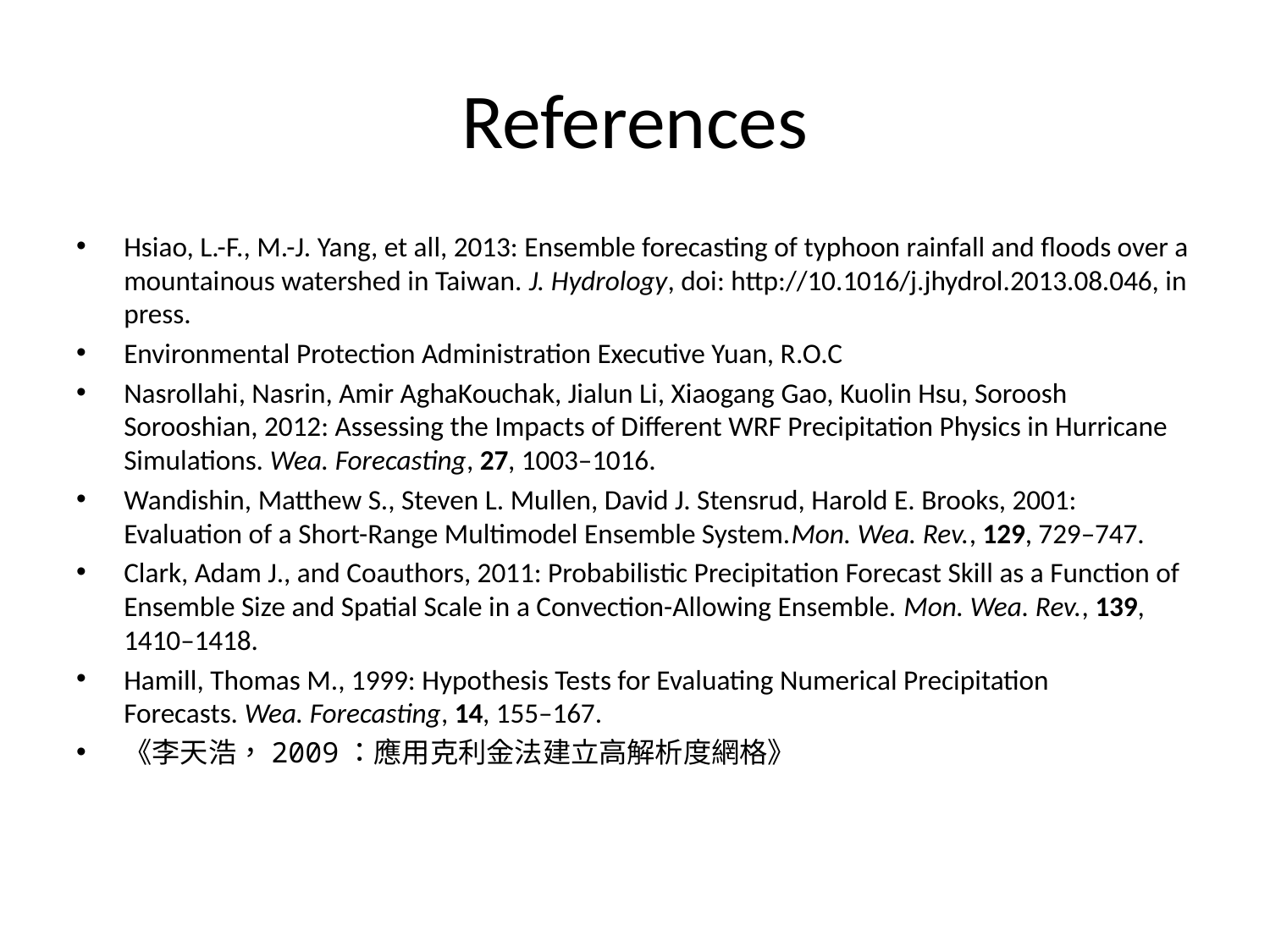

# References
Hsiao, L.-F., M.-J. Yang, et all, 2013: Ensemble forecasting of typhoon rainfall and floods over a mountainous watershed in Taiwan. J. Hydrology, doi: http://10.1016/j.jhydrol.2013.08.046, in press.
Environmental Protection Administration Executive Yuan, R.O.C
Nasrollahi, Nasrin, Amir AghaKouchak, Jialun Li, Xiaogang Gao, Kuolin Hsu, Soroosh Sorooshian, 2012: Assessing the Impacts of Different WRF Precipitation Physics in Hurricane Simulations. Wea. Forecasting, 27, 1003–1016.
Wandishin, Matthew S., Steven L. Mullen, David J. Stensrud, Harold E. Brooks, 2001: Evaluation of a Short-Range Multimodel Ensemble System.Mon. Wea. Rev., 129, 729–747.
Clark, Adam J., and Coauthors, 2011: Probabilistic Precipitation Forecast Skill as a Function of Ensemble Size and Spatial Scale in a Convection-Allowing Ensemble. Mon. Wea. Rev., 139, 1410–1418.
Hamill, Thomas M., 1999: Hypothesis Tests for Evaluating Numerical Precipitation Forecasts. Wea. Forecasting, 14, 155–167.
《李天浩，2009：應用克利金法建立高解析度網格》